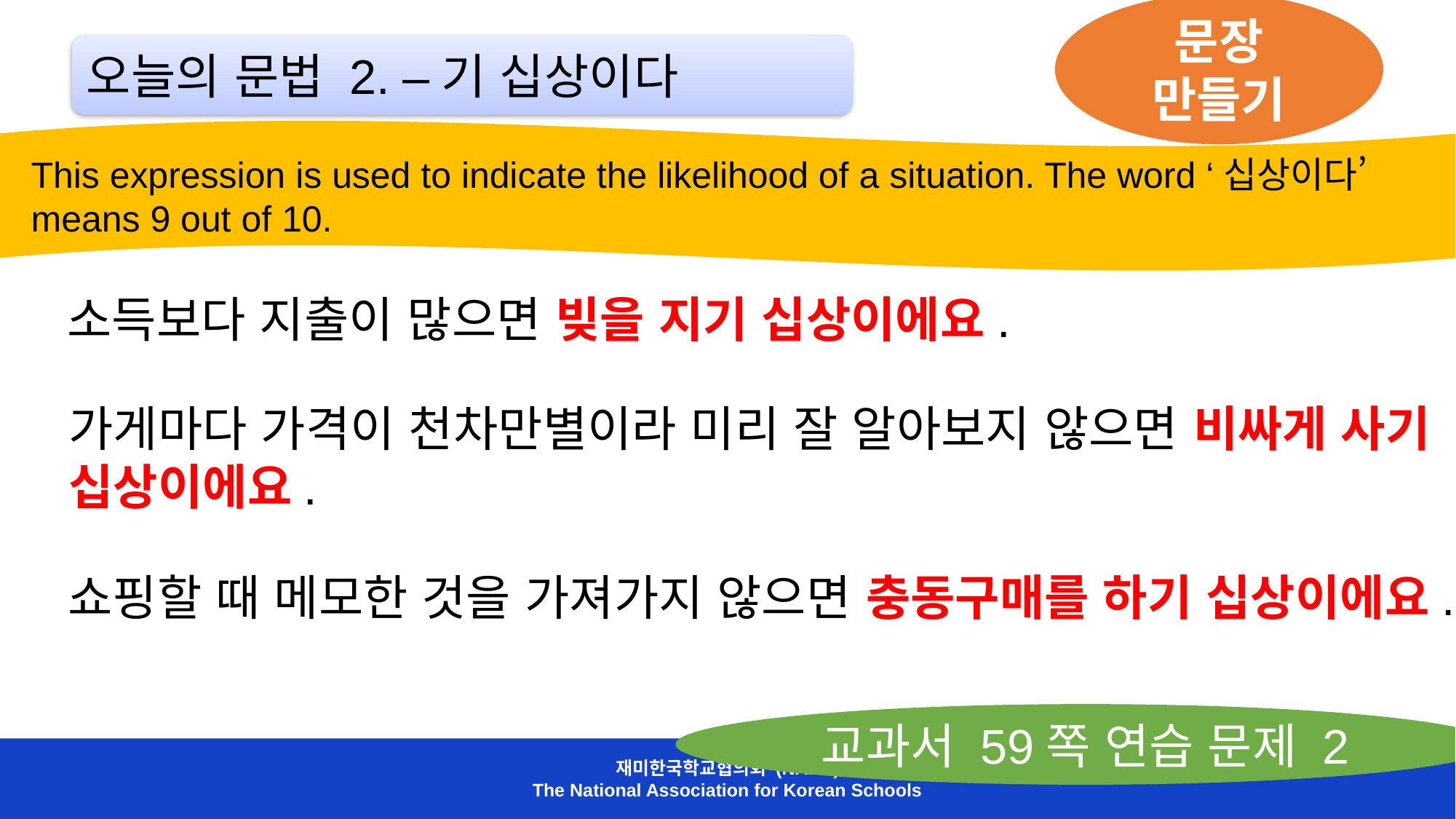

문장 만들기
오늘의 문법 2. –기 십상이다
  This expression is used to indicate the likelihood of a situation. The word ‘십상이다’
  means 9 out of 10.
소득보다 지출이 많으면 빚을 지기 십상이에요.
가게마다 가격이 천차만별이라 미리 잘 알아보지 않으면 비싸게 사기 십상이에요.
쇼핑할 때 메모한 것을 가져가지 않으면 충동구매를 하기 십상이에요.
교과서 59쪽 연습 문제 2
재미한국학교협의회 (NAKS)
The National Association for Korean Schools